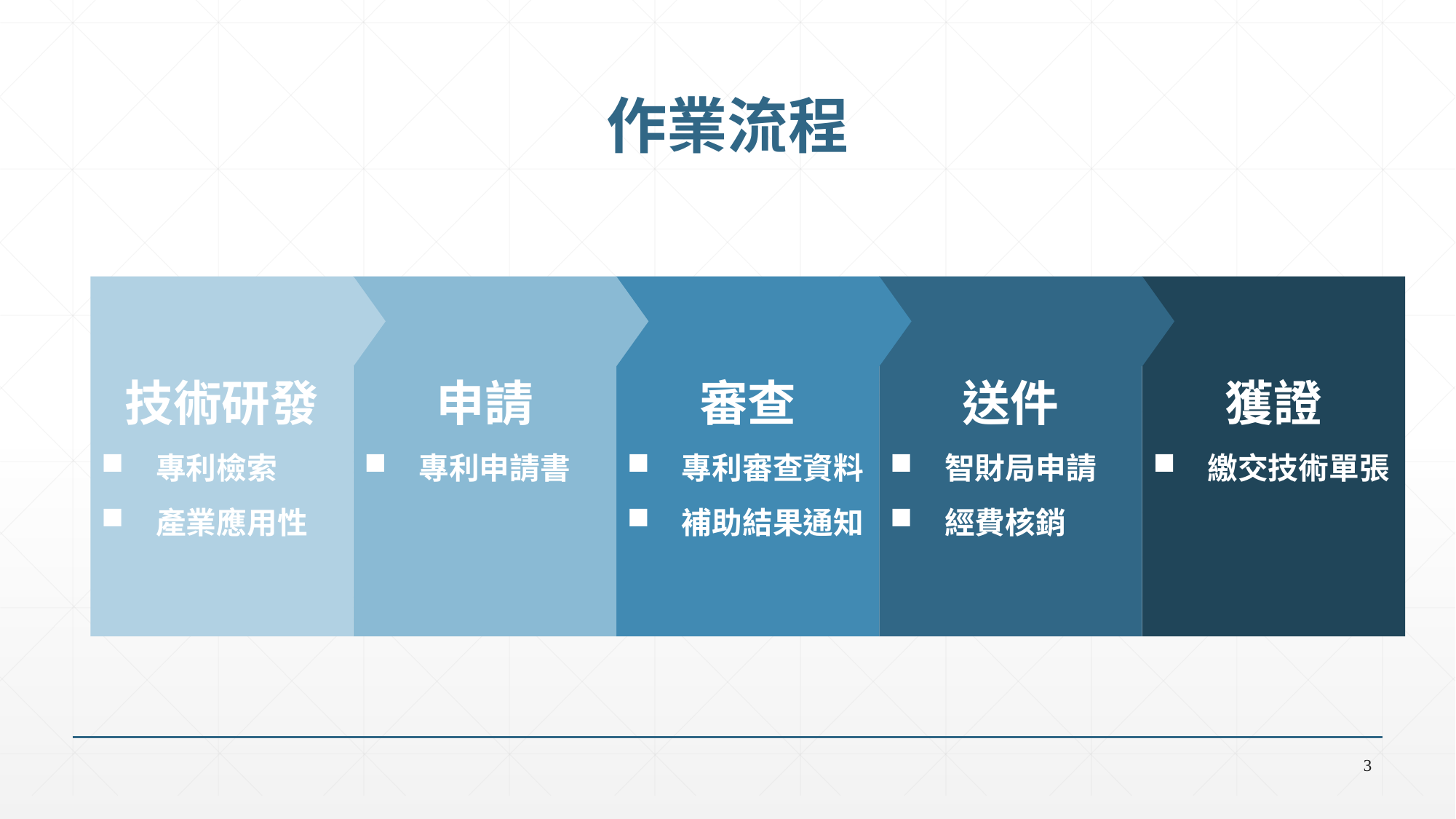

# 作業流程
審查
專利審查資料
補助結果通知

技術研發
專利檢索
產業應用性

申請
專利申請書

送件
智財局申請
經費核銷

獲證
繳交技術單張

3